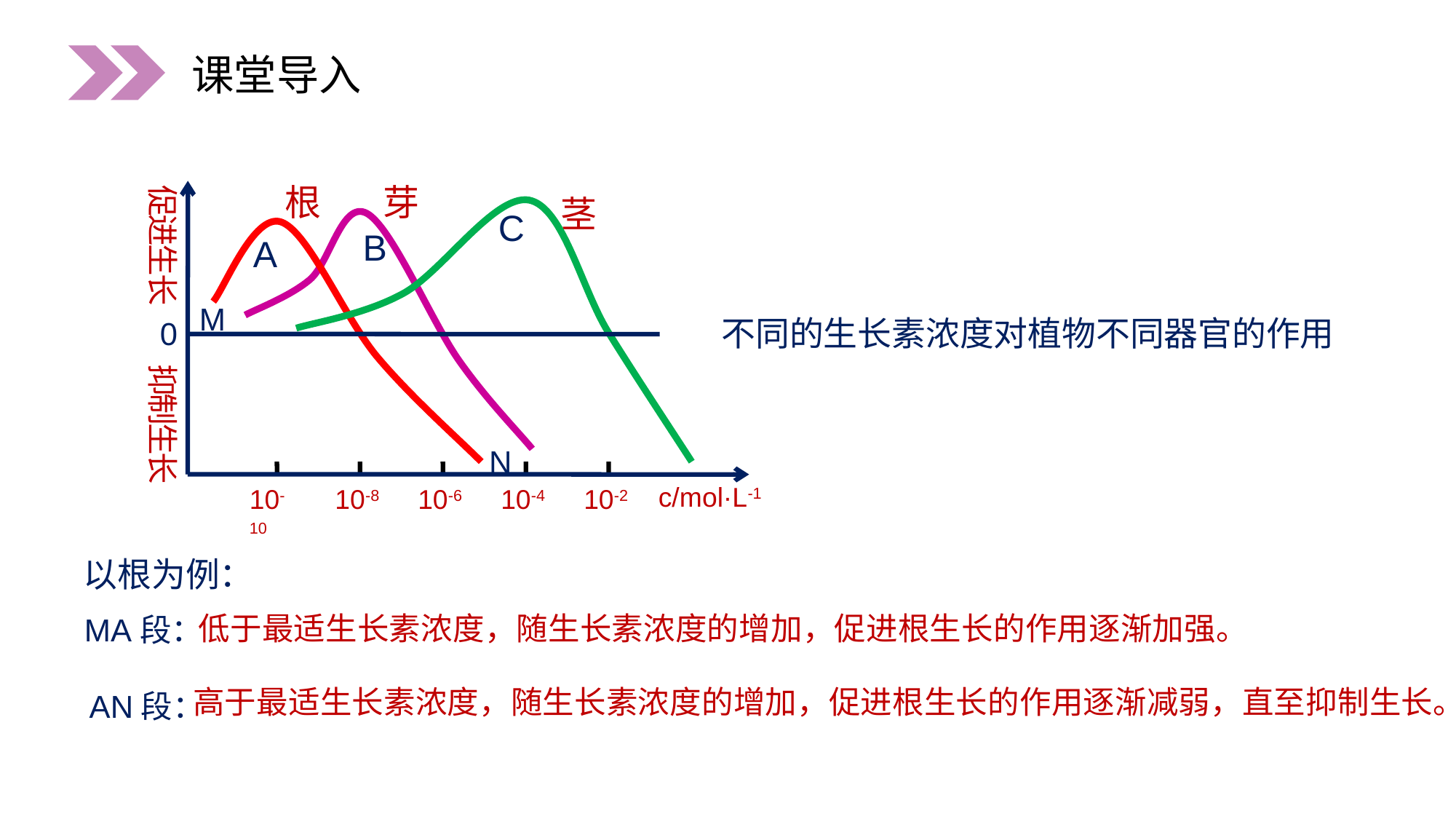

课堂导入
促进生长
根
芽
茎

C

B
A
M
不同的生长素浓度对植物不同器官的作用
0
抑制生长
N

c/mol·L-1
10-10
10-8
10-6
10-4
10-2
以根为例：
低于最适生长素浓度，随生长素浓度的增加，促进根生长的作用逐渐加强。
MA段：
高于最适生长素浓度，随生长素浓度的增加，促进根生长的作用逐渐减弱，直至抑制生长。
AN段：